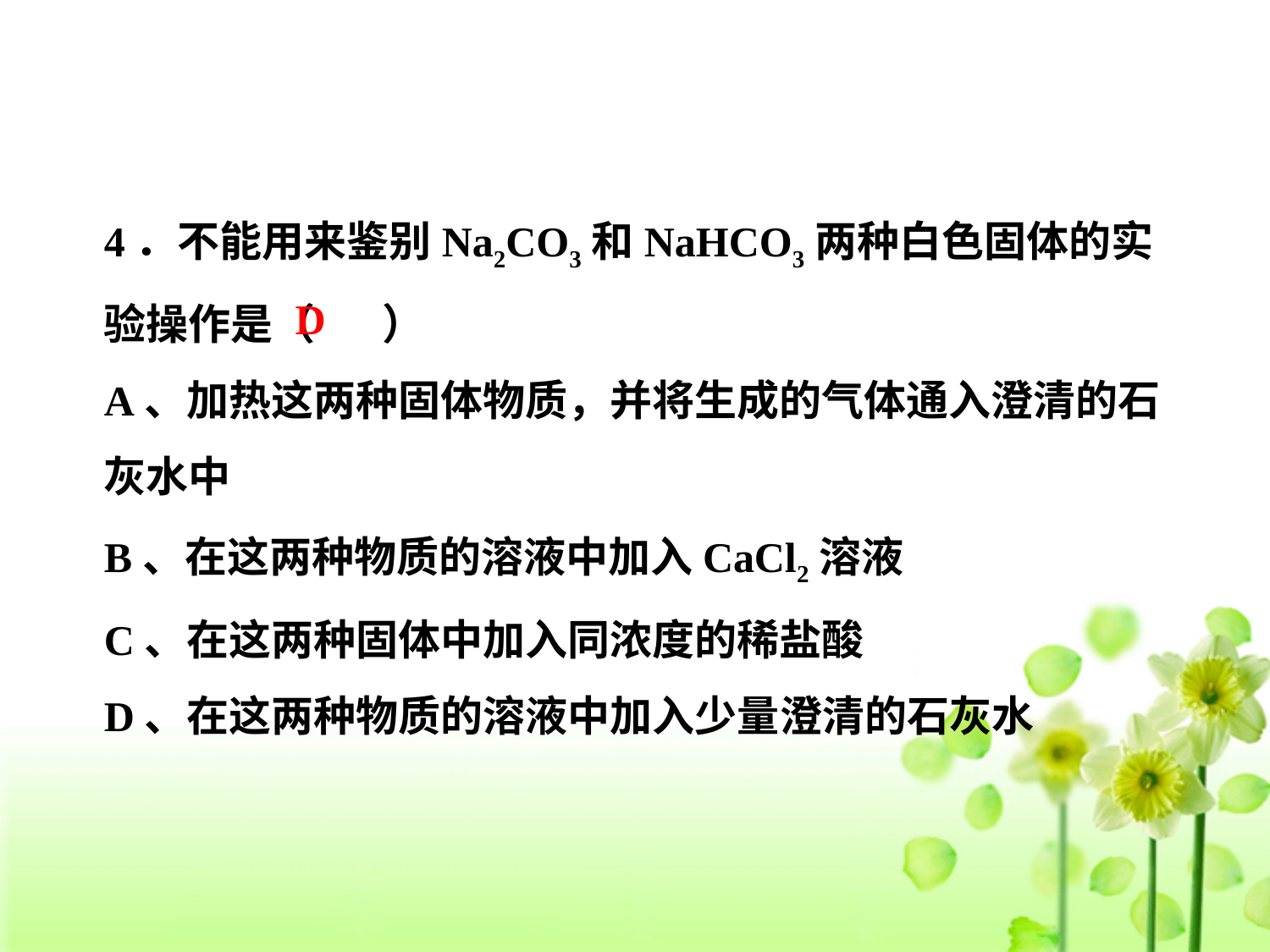

4．不能用来鉴别Na2CO3和NaHCO3两种白色固体的实验操作是（       ）
A、加热这两种固体物质，并将生成的气体通入澄清的石灰水中
B、在这两种物质的溶液中加入CaCl2溶液
C、在这两种固体中加入同浓度的稀盐酸
D、在这两种物质的溶液中加入少量澄清的石灰水
D